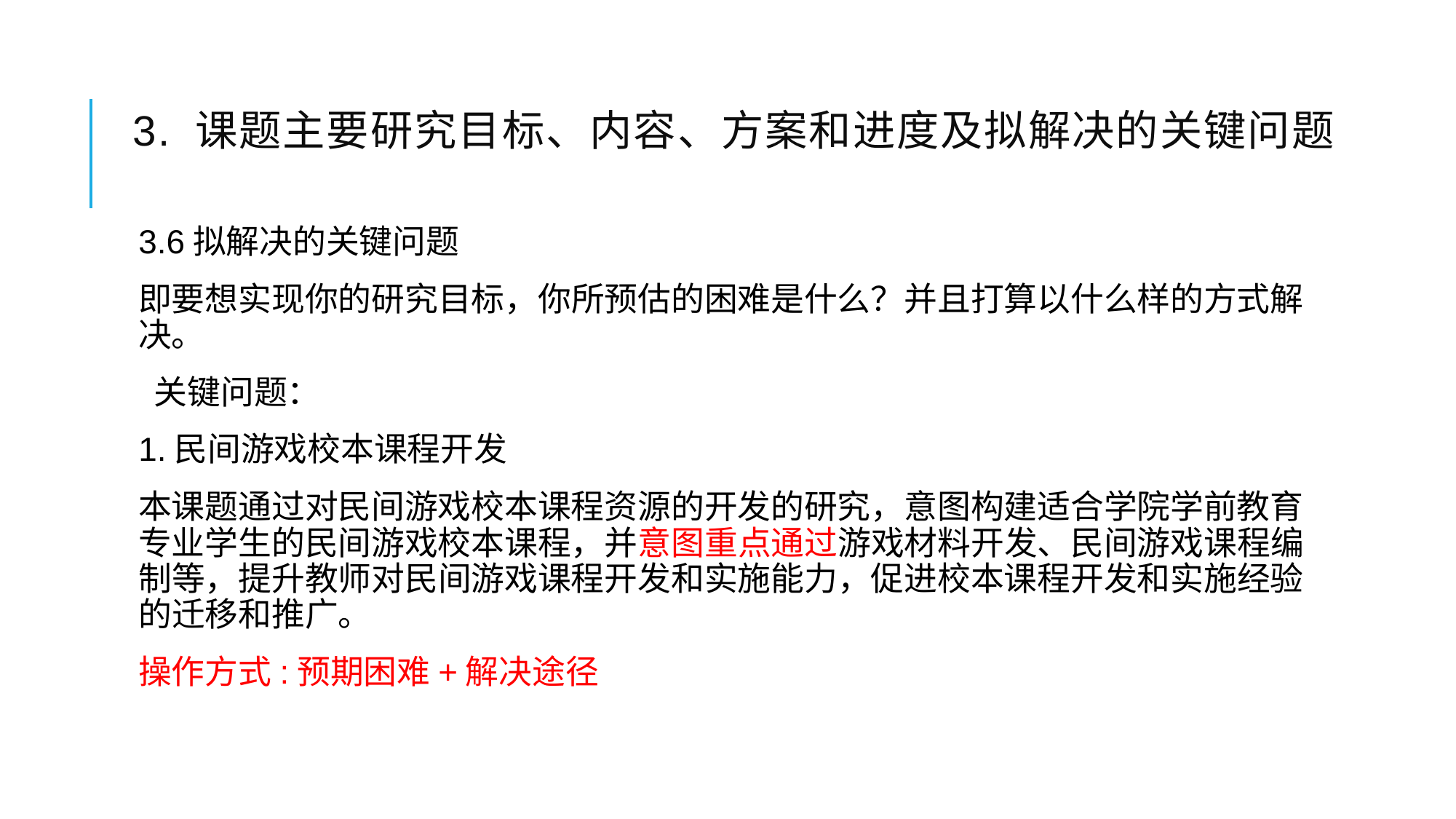

# 3. 课题主要研究目标、内容、方案和进度及拟解决的关键问题
3.6拟解决的关键问题
即要想实现你的研究目标，你所预估的困难是什么？并且打算以什么样的方式解决。
 关键问题：
1.民间游戏校本课程开发
本课题通过对民间游戏校本课程资源的开发的研究，意图构建适合学院学前教育专业学生的民间游戏校本课程，并意图重点通过游戏材料开发、民间游戏课程编制等，提升教师对民间游戏课程开发和实施能力，促进校本课程开发和实施经验的迁移和推广。
操作方式:预期困难+解决途径